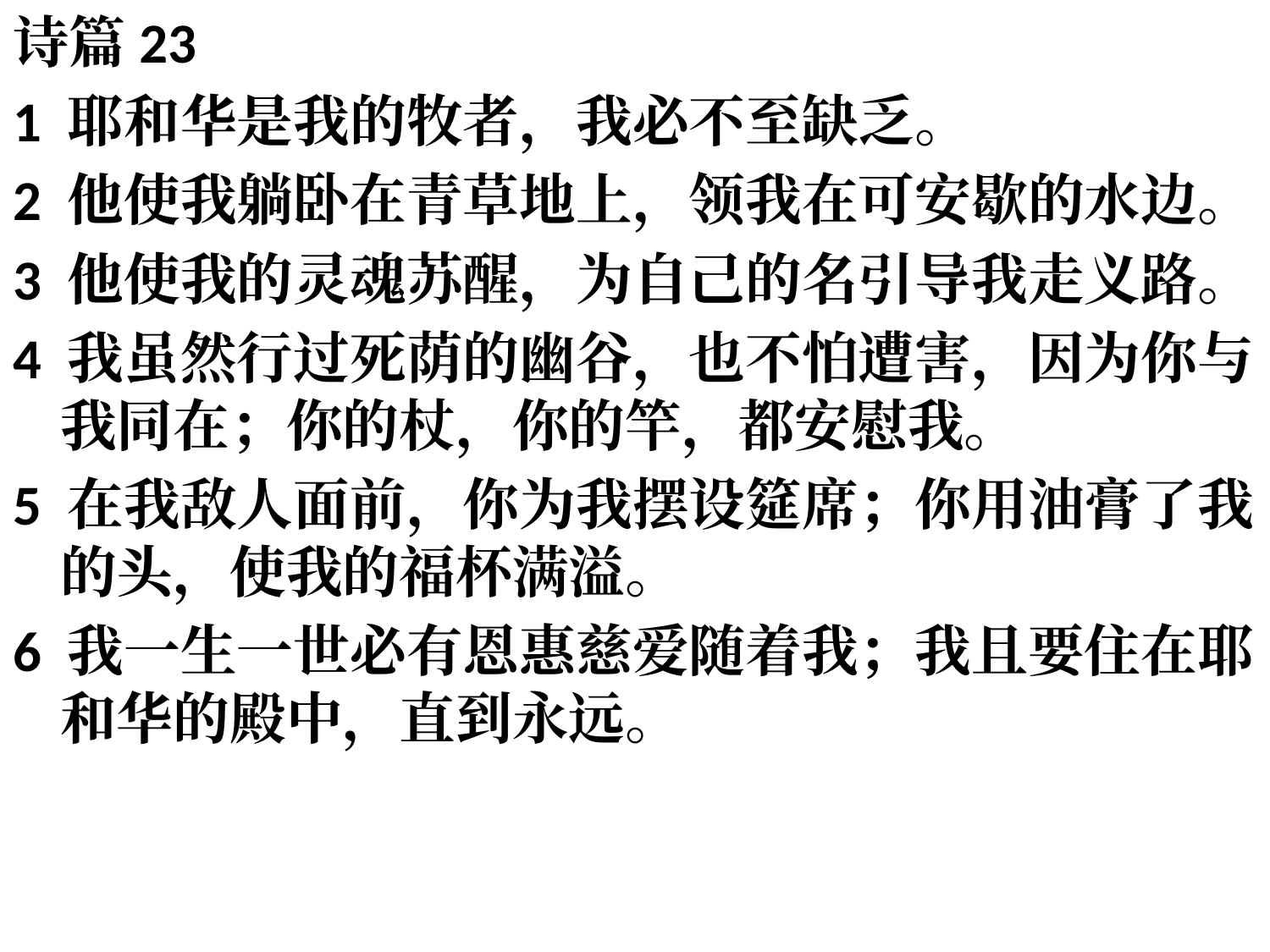

诗篇23
1 耶和华是我的牧者，我必不至缺乏。
2 他使我躺卧在青草地上，领我在可安歇的水边。
3 他使我的灵魂苏醒，为自己的名引导我走义路。
4 我虽然行过死荫的幽谷，也不怕遭害，因为你与我同在；你的杖，你的竿，都安慰我。
5 在我敌人面前，你为我摆设筵席；你用油膏了我的头，使我的福杯满溢。
6 我一生一世必有恩惠慈爱随着我；我且要住在耶和华的殿中，直到永远。